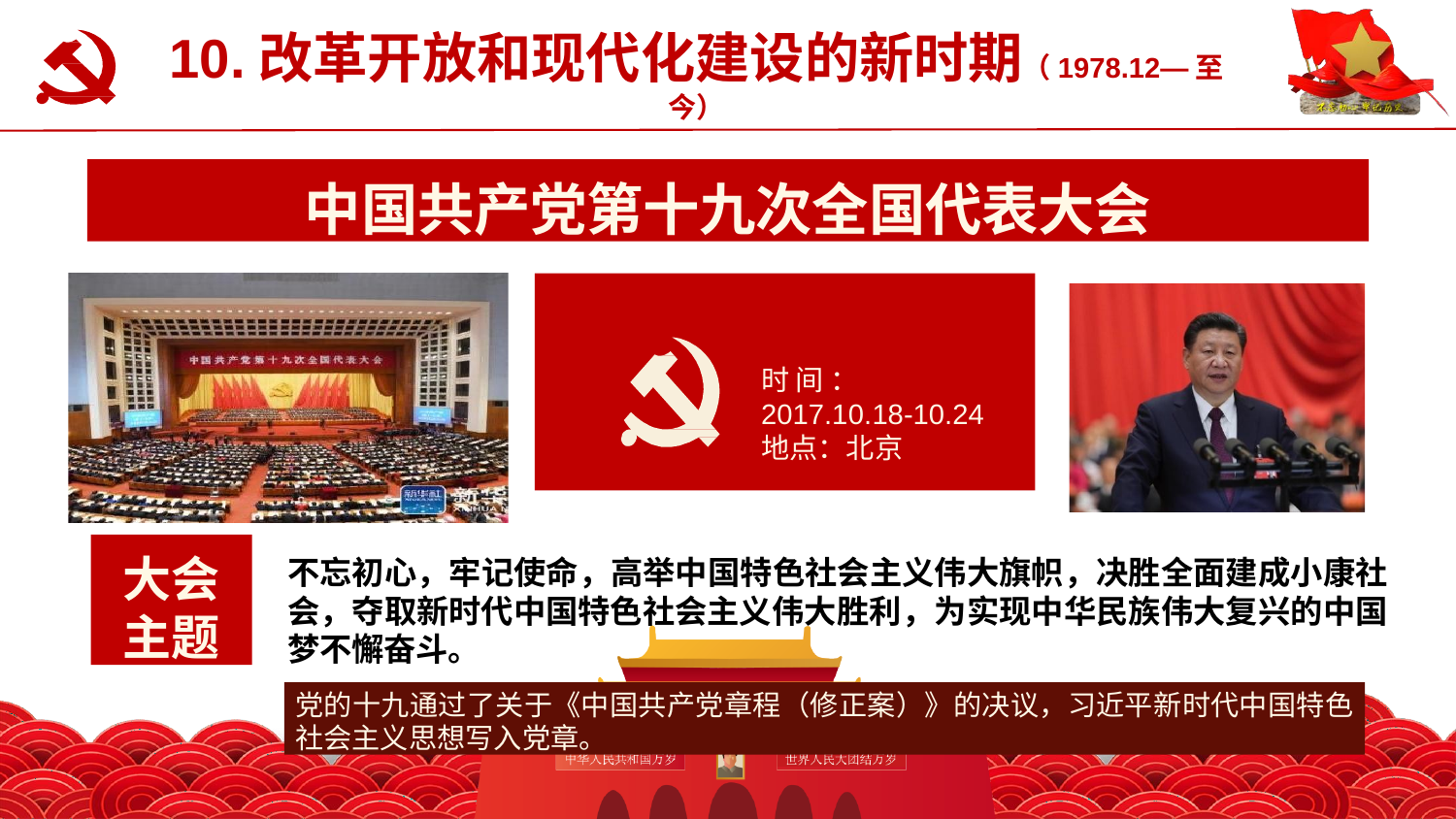

10.改革开放和现代化建设的新时期（1978.12—至今）
认真学习党史新中国史

中国共产党第十九次全国代表大会

时 间 ：  2017.10.18-10.24
地点：北京
大会
主题
不忘初心，牢记使命，高举中国特色社会主义伟大旗帜，决胜全面建成小康社 会，夺取新时代中国特色社会主义伟大胜利，为实现中华民族伟大复兴的中国 梦不懈奋斗。
党的十九通过了关于《中国共产党章程（修正案）》的决议，习近平新时代中国特色
社会主义思想写入党章。